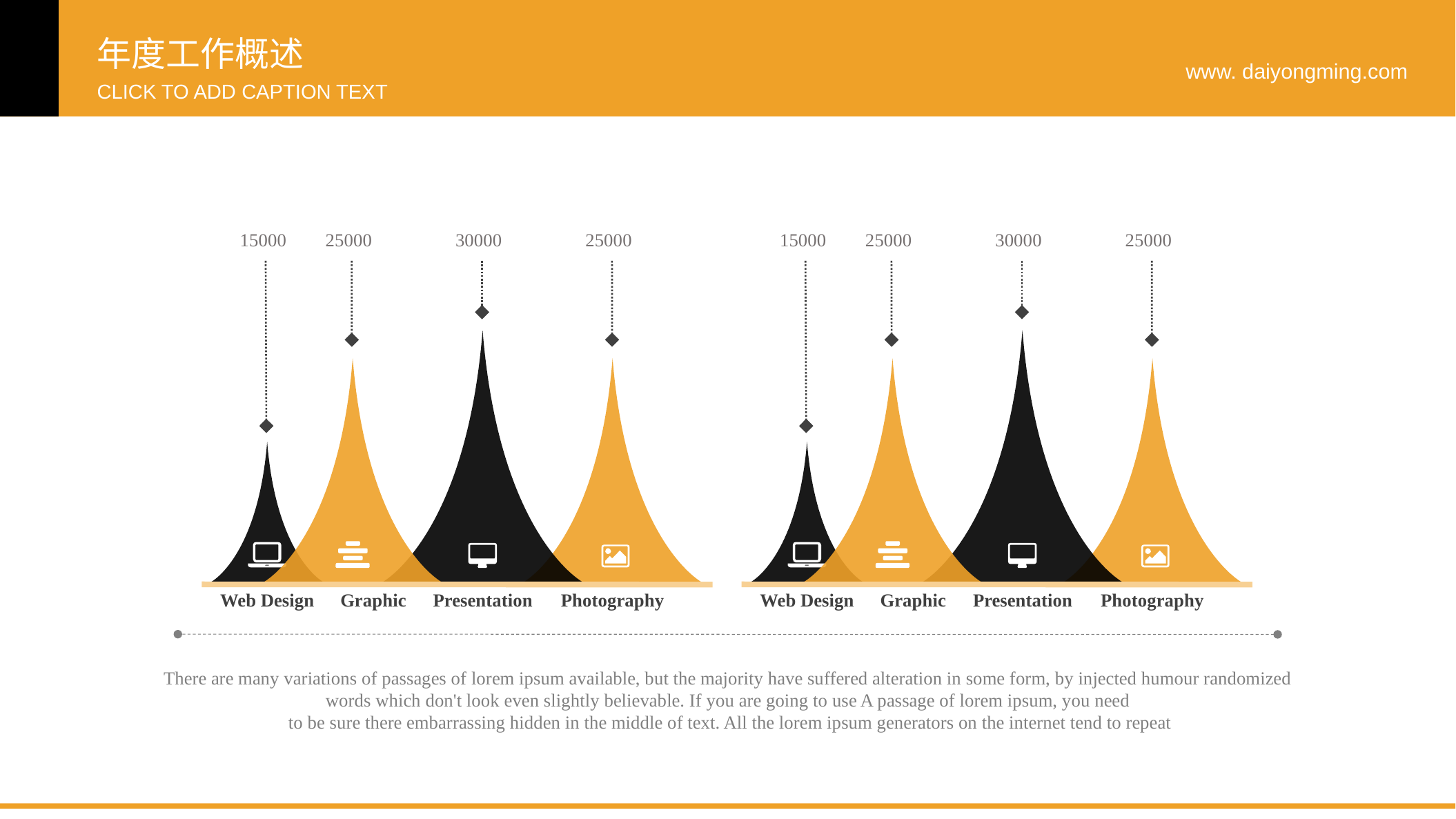

年度工作概述
www. daiyongming.com
CLICK TO ADD CAPTION TEXT
15000
25000
30000
25000
15000
25000
30000
25000

Web Design
Graphic
Presentation
Photography
Web Design
Graphic
Presentation
Photography
There are many variations of passages of lorem ipsum available, but the majority have suffered alteration in some form, by injected humour randomized words which don't look even slightly believable. If you are going to use A passage of lorem ipsum, you need
 to be sure there embarrassing hidden in the middle of text. All the lorem ipsum generators on the internet tend to repeat